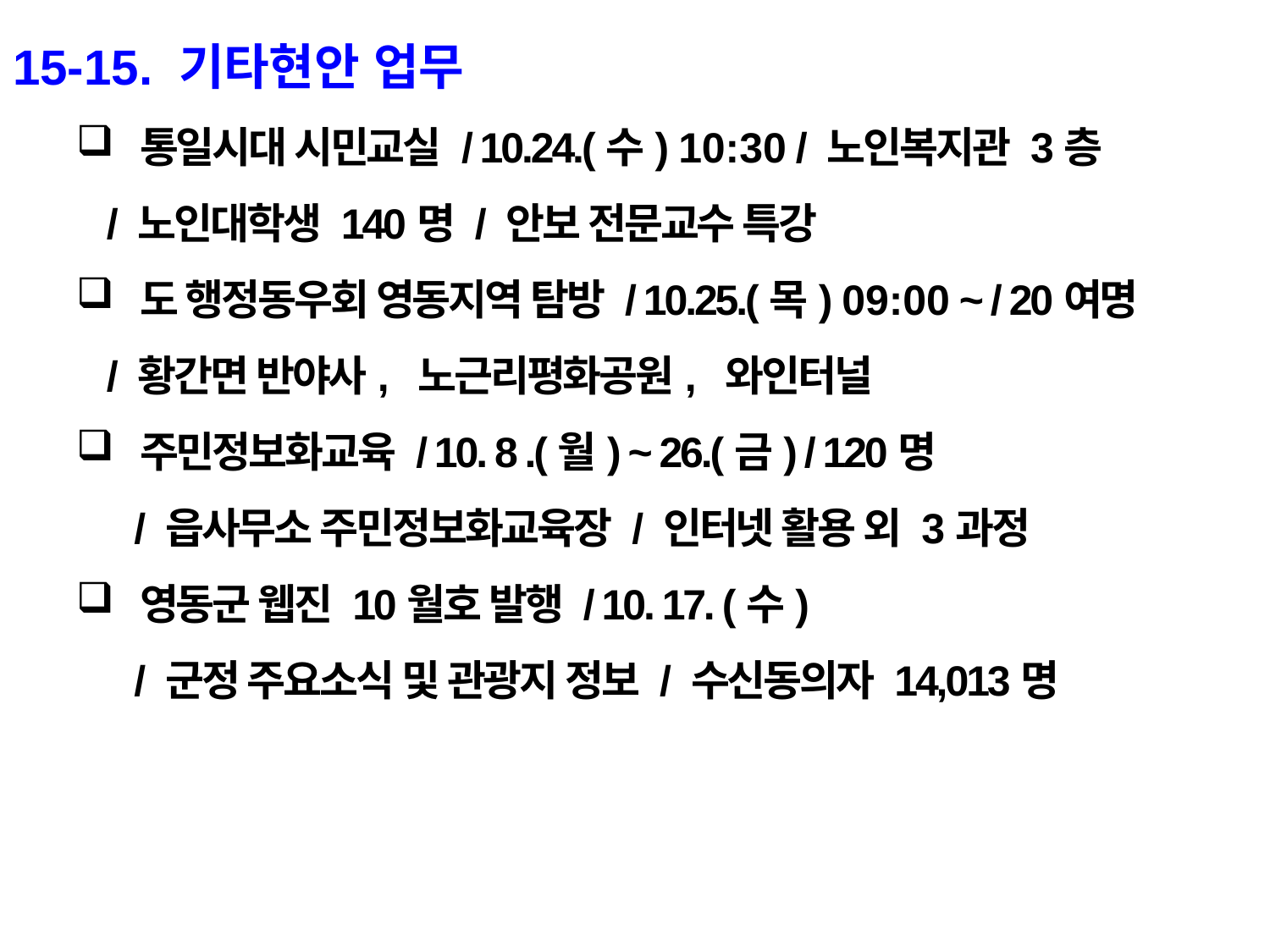

15-15. 기타현안 업무
통일시대 시민교실 / 10.24.(수) 10:30 / 노인복지관 3층
   / 노인대학생 140명 / 안보 전문교수 특강
도 행정동우회 영동지역 탐방 / 10.25.(목) 09:00 ~ / 20여명
   / 황간면 반야사,  노근리평화공원,  와인터널
주민정보화교육 / 10. 8 .(월) ~ 26.(금) / 120명
      / 읍사무소 주민정보화교육장 / 인터넷 활용 외 3과정
영동군 웹진 10월호 발행 / 10. 17. (수)
      / 군정 주요소식 및 관광지 정보 / 수신동의자 14,013명